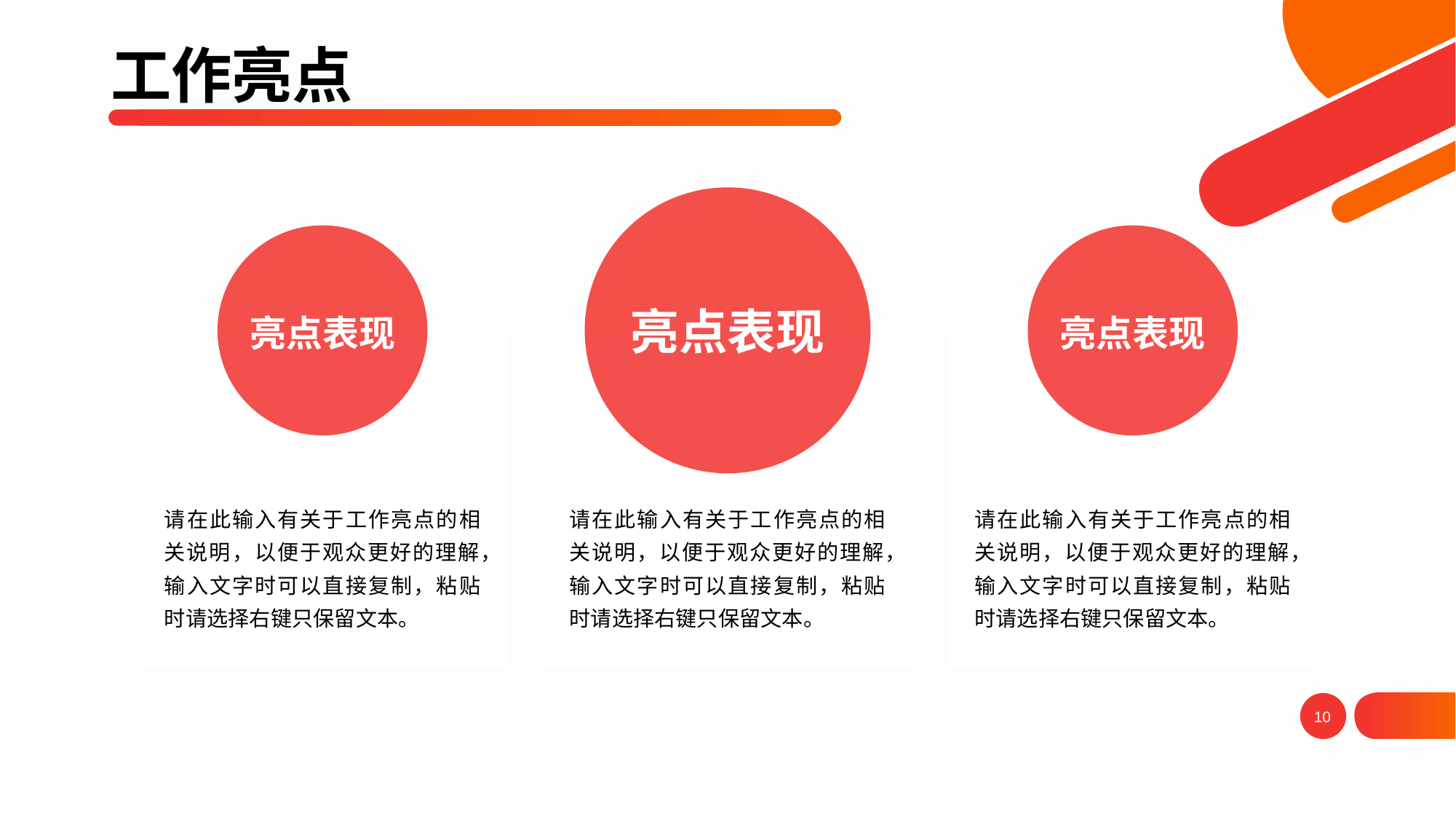

# 工作亮点

亮点表现
亮点表现
亮点表现

请在此输入有关于工作亮点的相关说明，以便于观众更好的理解，输入文字时可以直接复制，粘贴时请选择右键只保留文本。
请在此输入有关于工作亮点的相关说明，以便于观众更好的理解，输入文字时可以直接复制，粘贴时请选择右键只保留文本。
请在此输入有关于工作亮点的相关说明，以便于观众更好的理解，输入文字时可以直接复制，粘贴时请选择右键只保留文本。
10